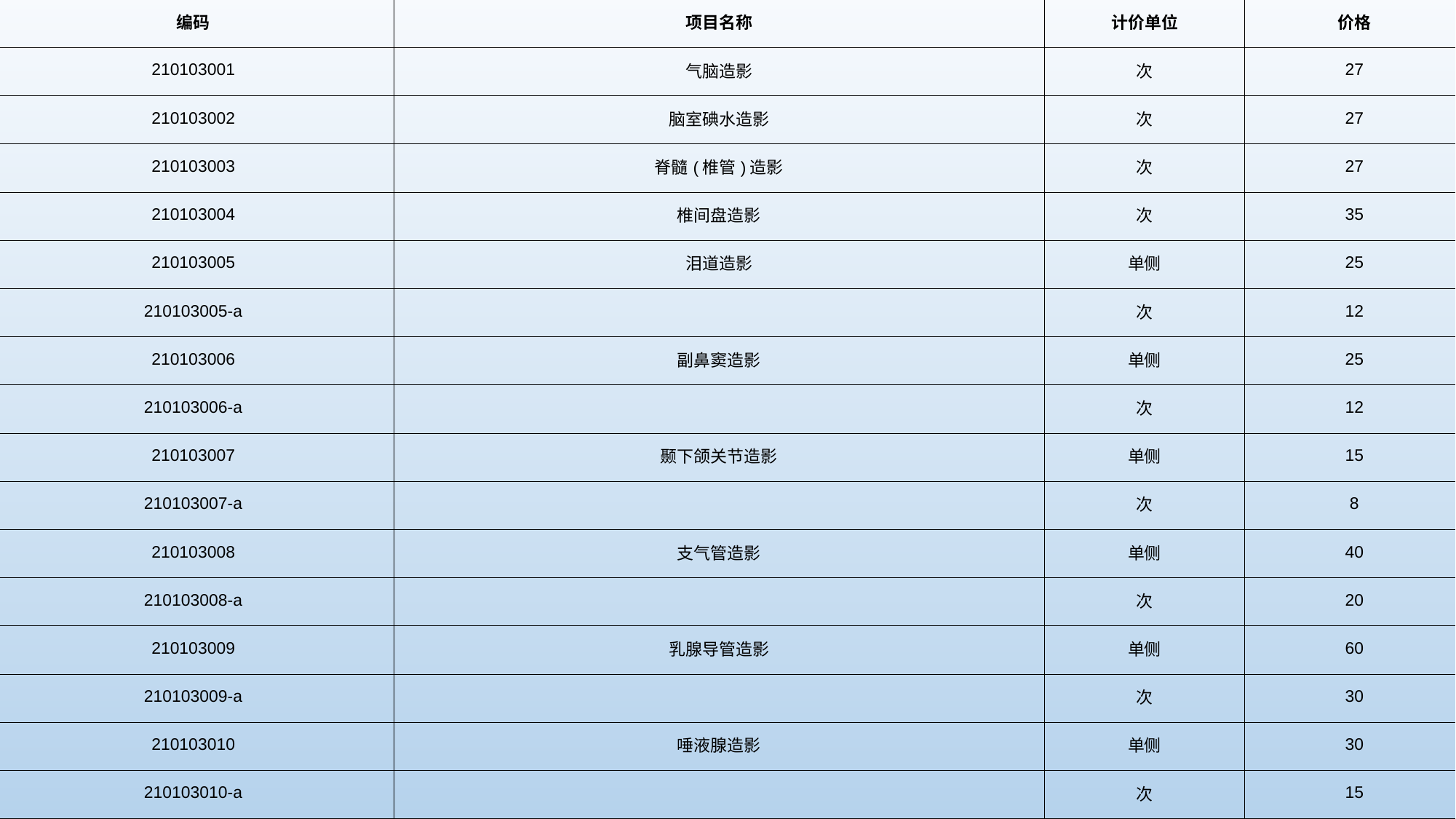

| 编码 | 项目名称 | 计价单位 | 价格 |
| --- | --- | --- | --- |
| 210103001 | 气脑造影 | 次 | 27 |
| 210103002 | 脑室碘水造影 | 次 | 27 |
| 210103003 | 脊髓(椎管)造影 | 次 | 27 |
| 210103004 | 椎间盘造影 | 次 | 35 |
| 210103005 | 泪道造影 | 单侧 | 25 |
| 210103005-a |  | 次 | 12 |
| 210103006 | 副鼻窦造影 | 单侧 | 25 |
| 210103006-a |  | 次 | 12 |
| 210103007 | 颞下颌关节造影 | 单侧 | 15 |
| 210103007-a |  | 次 | 8 |
| 210103008 | 支气管造影 | 单侧 | 40 |
| 210103008-a |  | 次 | 20 |
| 210103009 | 乳腺导管造影 | 单侧 | 60 |
| 210103009-a |  | 次 | 30 |
| 210103010 | 唾液腺造影 | 单侧 | 30 |
| 210103010-a |  | 次 | 15 |